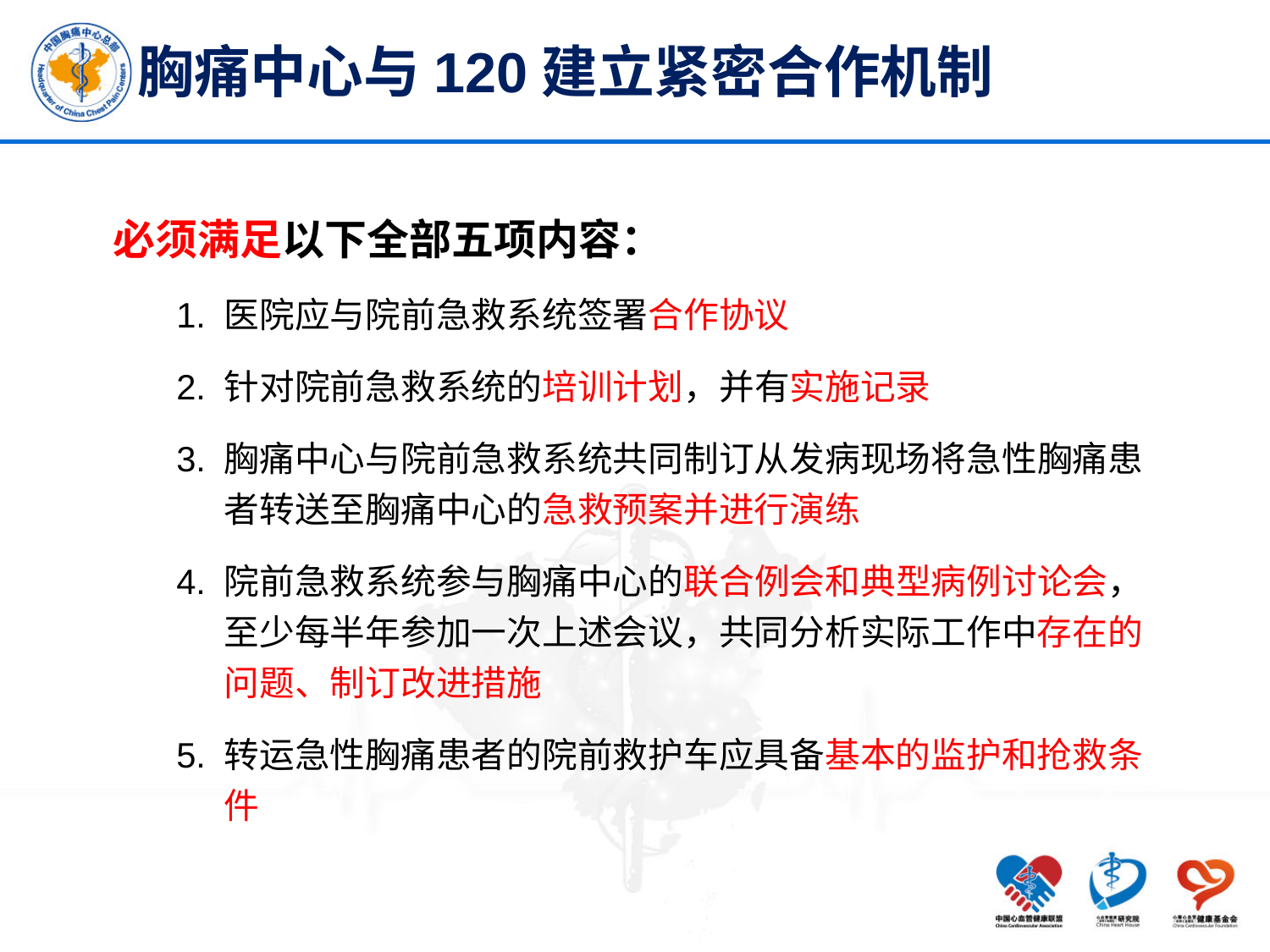

# 胸痛中心与120建立紧密合作机制
必须满足以下全部五项内容：
医院应与院前急救系统签署合作协议
针对院前急救系统的培训计划，并有实施记录
胸痛中心与院前急救系统共同制订从发病现场将急性胸痛患者转送至胸痛中心的急救预案并进行演练
院前急救系统参与胸痛中心的联合例会和典型病例讨论会，至少每半年参加一次上述会议，共同分析实际工作中存在的问题、制订改进措施
转运急性胸痛患者的院前救护车应具备基本的监护和抢救条件